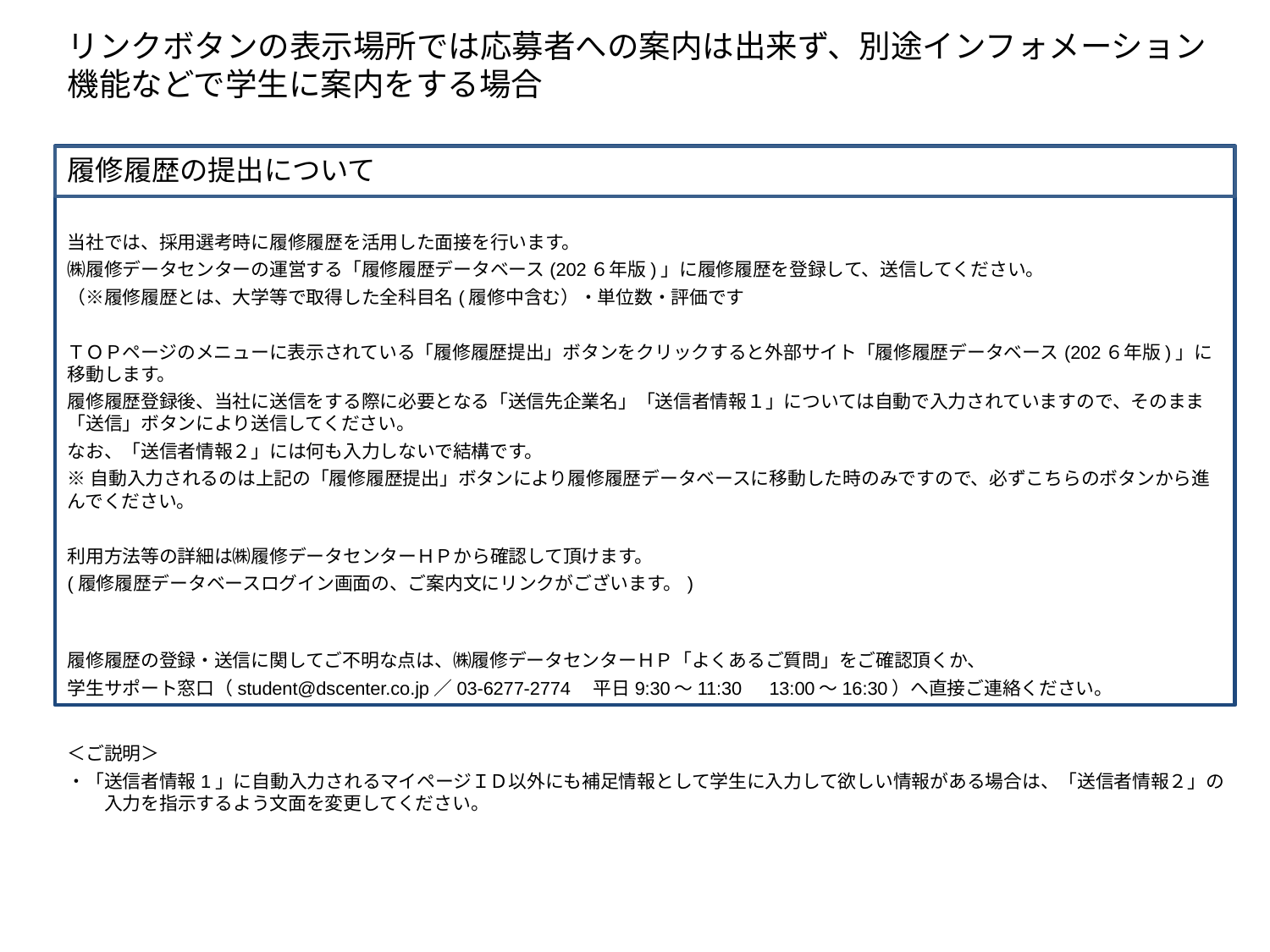

リンクボタンの表示場所では応募者への案内は出来ず、別途インフォメーション機能などで学生に案内をする場合
履修履歴の提出について

当社では、採用選考時に履修履歴を活用した面接を行います。
㈱履修データセンターの運営する「履修履歴データベース(202６年版)」に履修履歴を登録して、送信してください。
（※履修履歴とは、大学等で取得した全科目名(履修中含む）・単位数・評価です

ＴＯＰページのメニューに表示されている「履修履歴提出」ボタンをクリックすると外部サイト「履修履歴データベース(202６年版)」に移動します。
履修履歴登録後、当社に送信をする際に必要となる「送信先企業名」「送信者情報１」については自動で入力されていますので、そのまま「送信」ボタンにより送信してください。
なお、「送信者情報２」には何も入力しないで結構です。
※自動入力されるのは上記の「履修履歴提出」ボタンにより履修履歴データベースに移動した時のみですので、必ずこちらのボタンから進んでください。

利用方法等の詳細は㈱履修データセンターＨＰから確認して頂けます。
(履修履歴データベースログイン画面の、ご案内文にリンクがございます。)

履修履歴の登録・送信に関してご不明な点は、㈱履修データセンターＨＰ「よくあるご質問」をご確認頂くか、
学生サポート窓口（student@dscenter.co.jp／03-6277-2774　平日9:30～11:30　13:00～16:30）へ直接ご連絡ください。

＜ご説明＞
・「送信者情報1」に自動入力されるマイページＩＤ以外にも補足情報として学生に入力して欲しい情報がある場合は、「送信者情報２」の入力を指示するよう文面を変更してください。